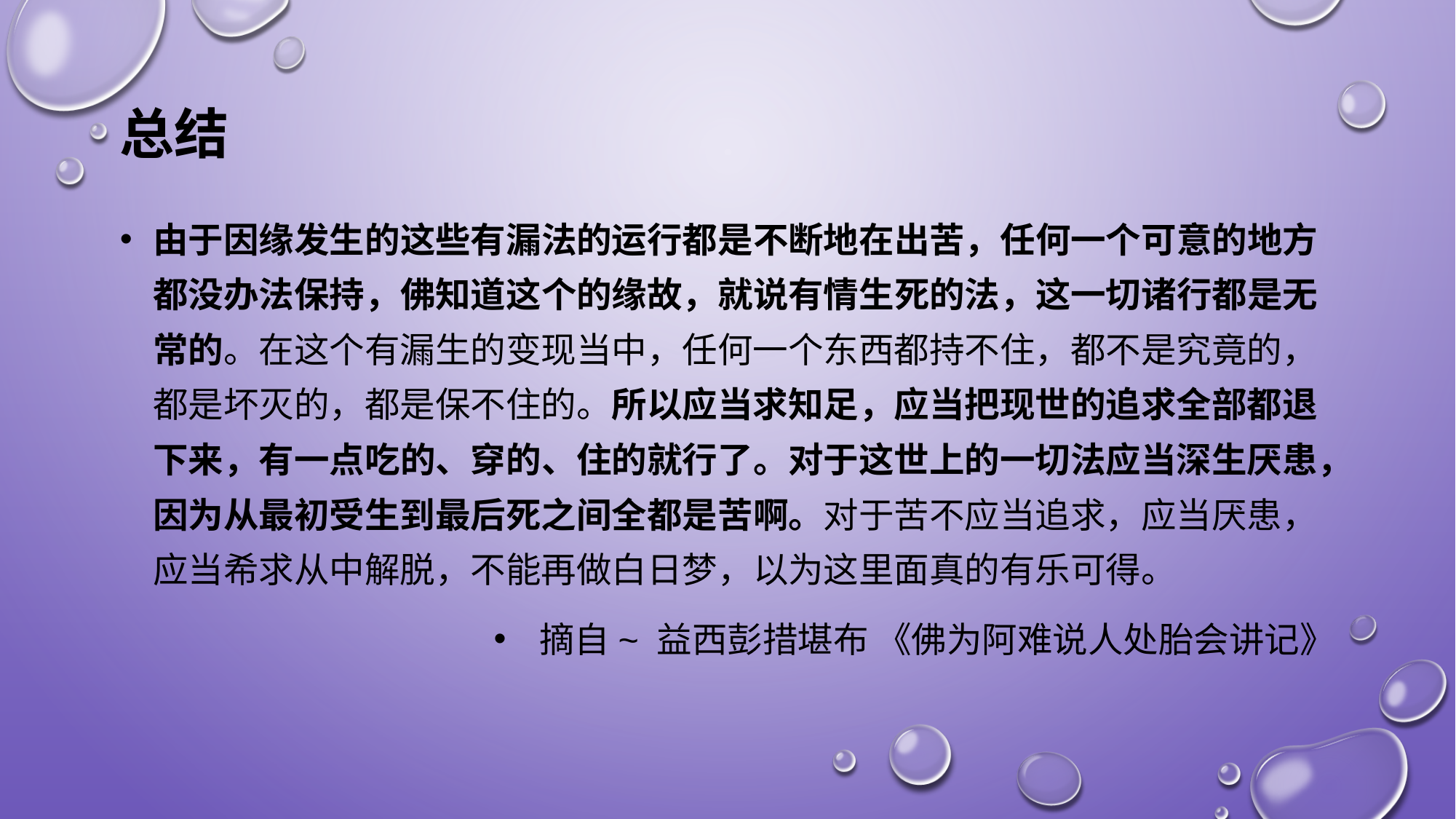

# 总结
由于因缘发生的这些有漏法的运行都是不断地在出苦，任何一个可意的地方都没办法保持，佛知道这个的缘故，就说有情生死的法，这一切诸行都是无常的。在这个有漏生的变现当中，任何一个东西都持不住，都不是究竟的，都是坏灭的，都是保不住的。所以应当求知足，应当把现世的追求全部都退下来，有一点吃的、穿的、住的就行了。对于这世上的一切法应当深生厌患，因为从最初受生到最后死之间全都是苦啊。对于苦不应当追求，应当厌患，应当希求从中解脱，不能再做白日梦，以为这里面真的有乐可得。
摘自~ 益西彭措堪布 《佛为阿难说人处胎会讲记》